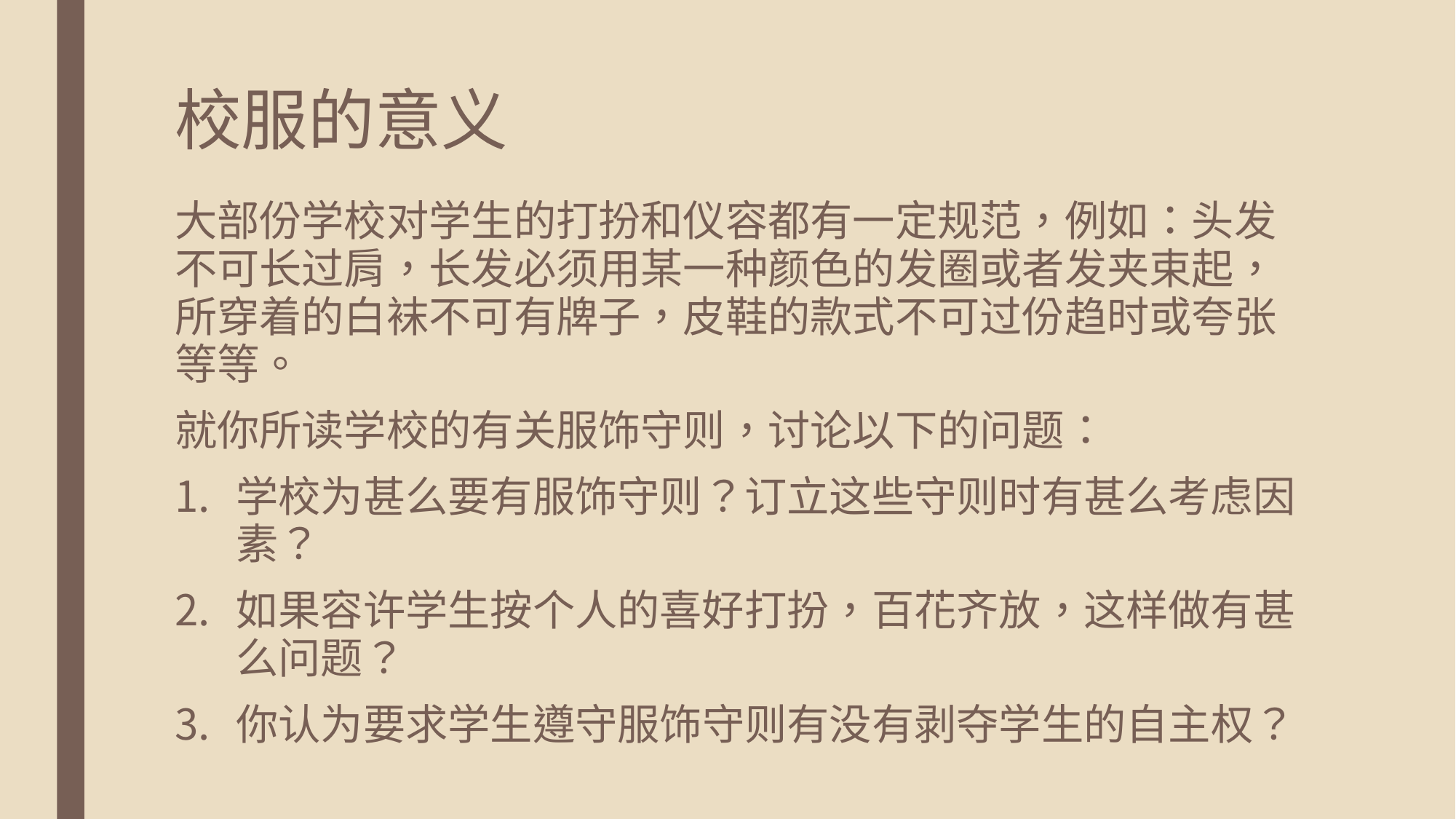

# 校服的意义
大部份学校对学生的打扮和仪容都有一定规范，例如：头发不可长过肩，长发必须用某一种颜色的发圈或者发夹束起，所穿着的白袜不可有牌子，皮鞋的款式不可过份趋时或夸张等等。
就你所读学校的有关服饰守则，讨论以下的问题：
学校为甚么要有服饰守则？订立这些守则时有甚么考虑因素？
如果容许学生按个人的喜好打扮，百花齐放，这样做有甚么问题？
你认为要求学生遵守服饰守则有没有剥夺学生的自主权？